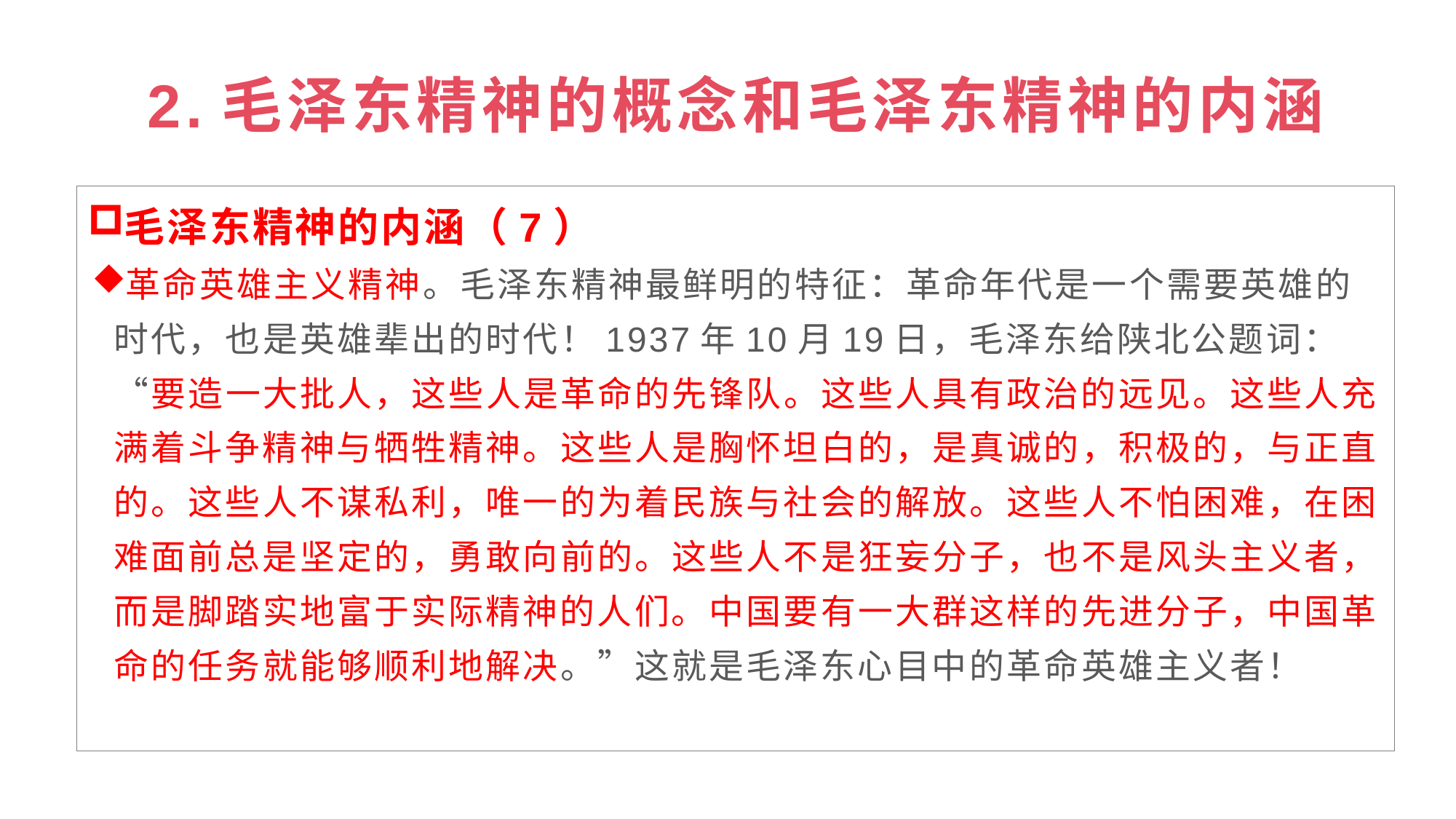

# 2.毛泽东精神的概念和毛泽东精神的内涵
毛泽东精神的内涵（7）
革命英雄主义精神。毛泽东精神最鲜明的特征：革命年代是一个需要英雄的时代，也是英雄辈出的时代！1937年10月19日，毛泽东给陕北公题词：“要造一大批人，这些人是革命的先锋队。这些人具有政治的远见。这些人充满着斗争精神与牺牲精神。这些人是胸怀坦白的，是真诚的，积极的，与正直的。这些人不谋私利，唯一的为着民族与社会的解放。这些人不怕困难，在困难面前总是坚定的，勇敢向前的。这些人不是狂妄分子，也不是风头主义者，而是脚踏实地富于实际精神的人们。中国要有一大群这样的先进分子，中国革命的任务就能够顺利地解决。”这就是毛泽东心目中的革命英雄主义者！